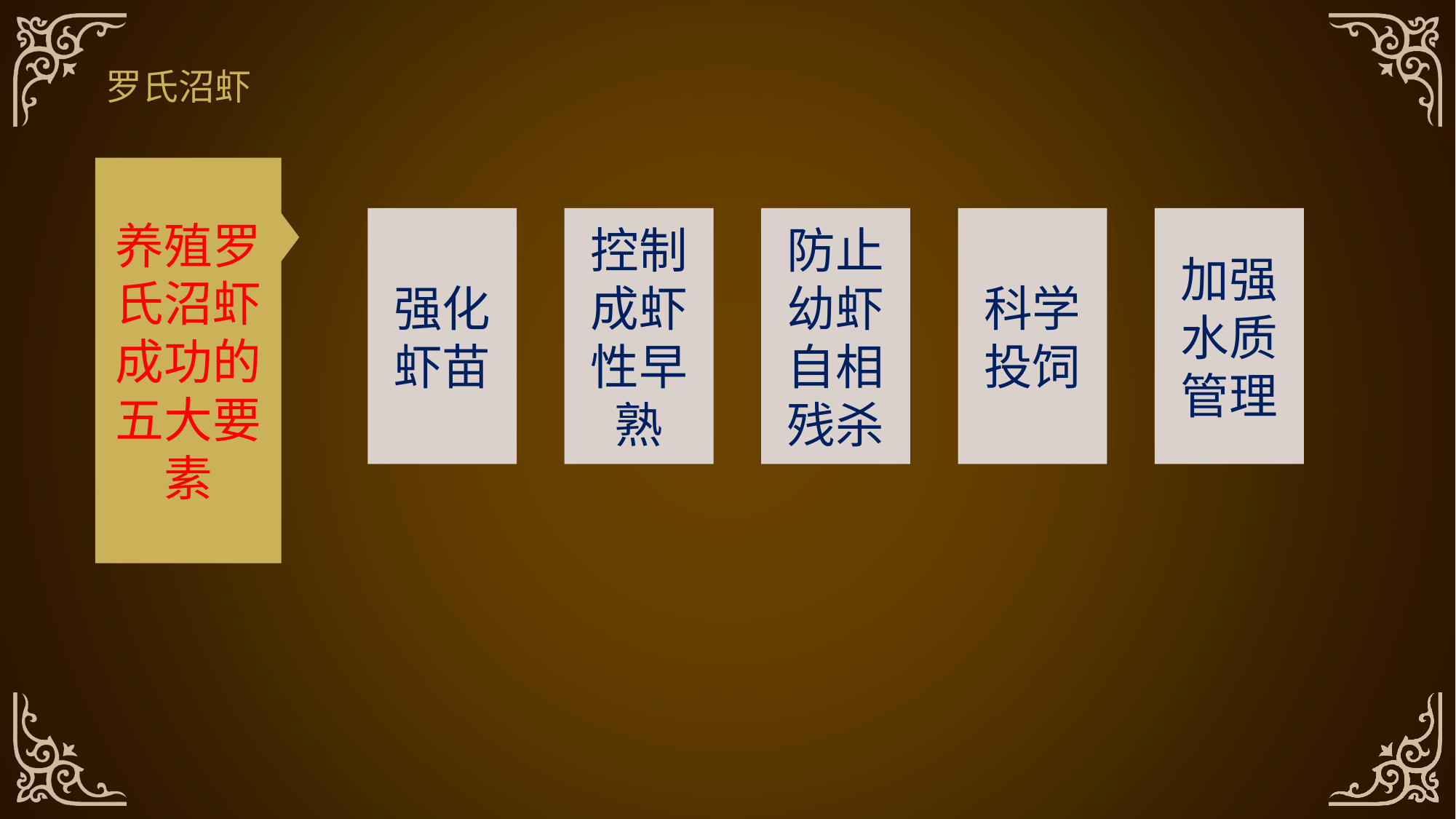

罗氏沼虾
养殖罗氏沼虾成功的五大要素

强化虾苗
控制成虾性早熟
防止幼虾自相残杀
科学投饲
加强水质管理